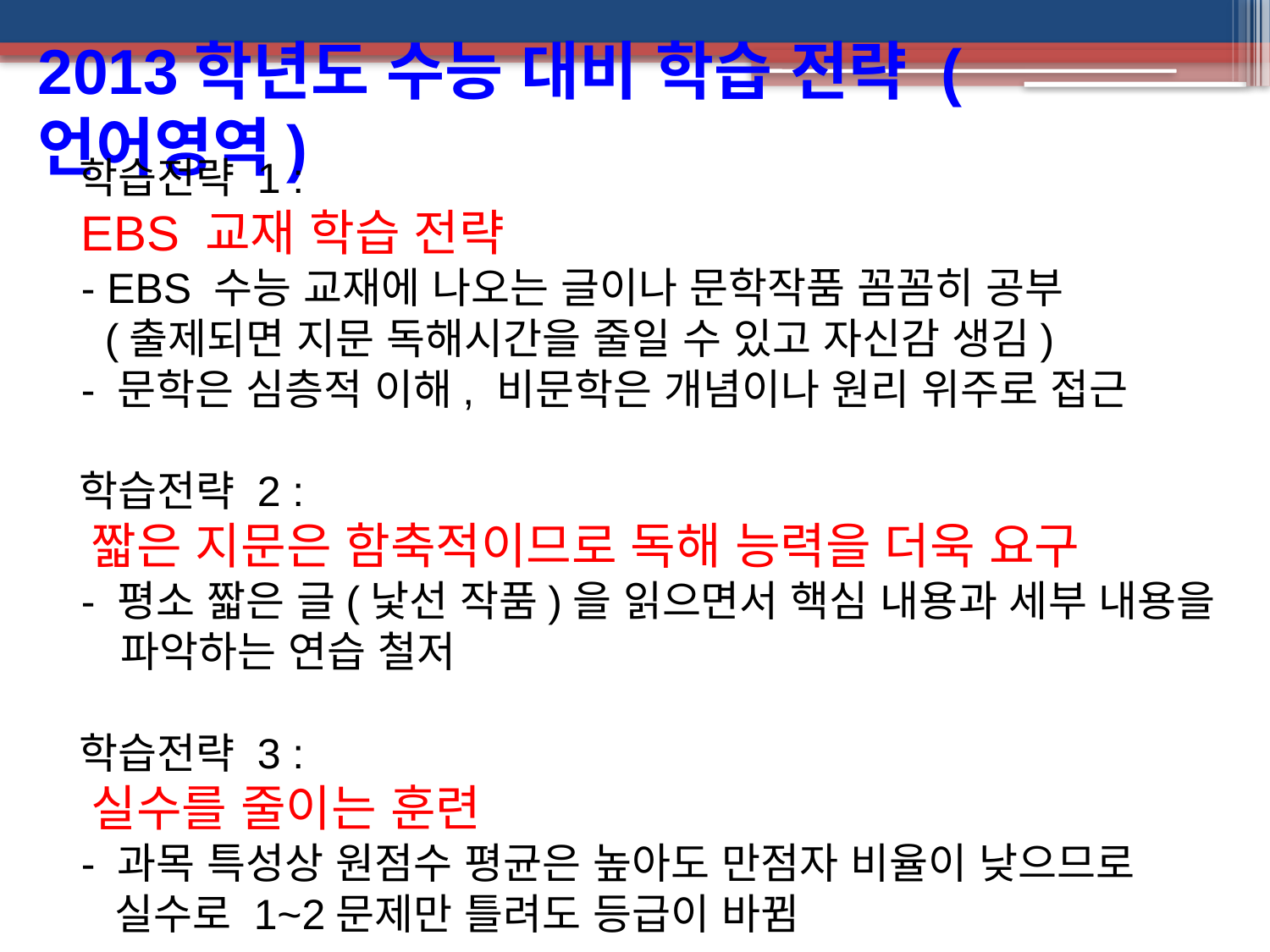

2013학년도 수능 대비 학습 전략 (언어영역)
 학습전략 1 :
  EBS 교재 학습 전략
  - EBS 수능 교재에 나오는 글이나 문학작품 꼼꼼히 공부
    (출제되면 지문 독해시간을 줄일 수 있고 자신감 생김)
  - 문학은 심층적 이해, 비문학은 개념이나 원리 위주로 접근

 학습전략 2 :
  짧은 지문은 함축적이므로 독해 능력을 더욱 요구
  - 평소 짧은 글(낯선 작품)을 읽으면서 핵심 내용과 세부 내용을 파악하는 연습 철저

 학습전략 3 :
  실수를 줄이는 훈련
  - 과목 특성상 원점수 평균은 높아도 만점자 비율이 낮으므로
    실수로 1~2문제만 틀려도 등급이 바뀜